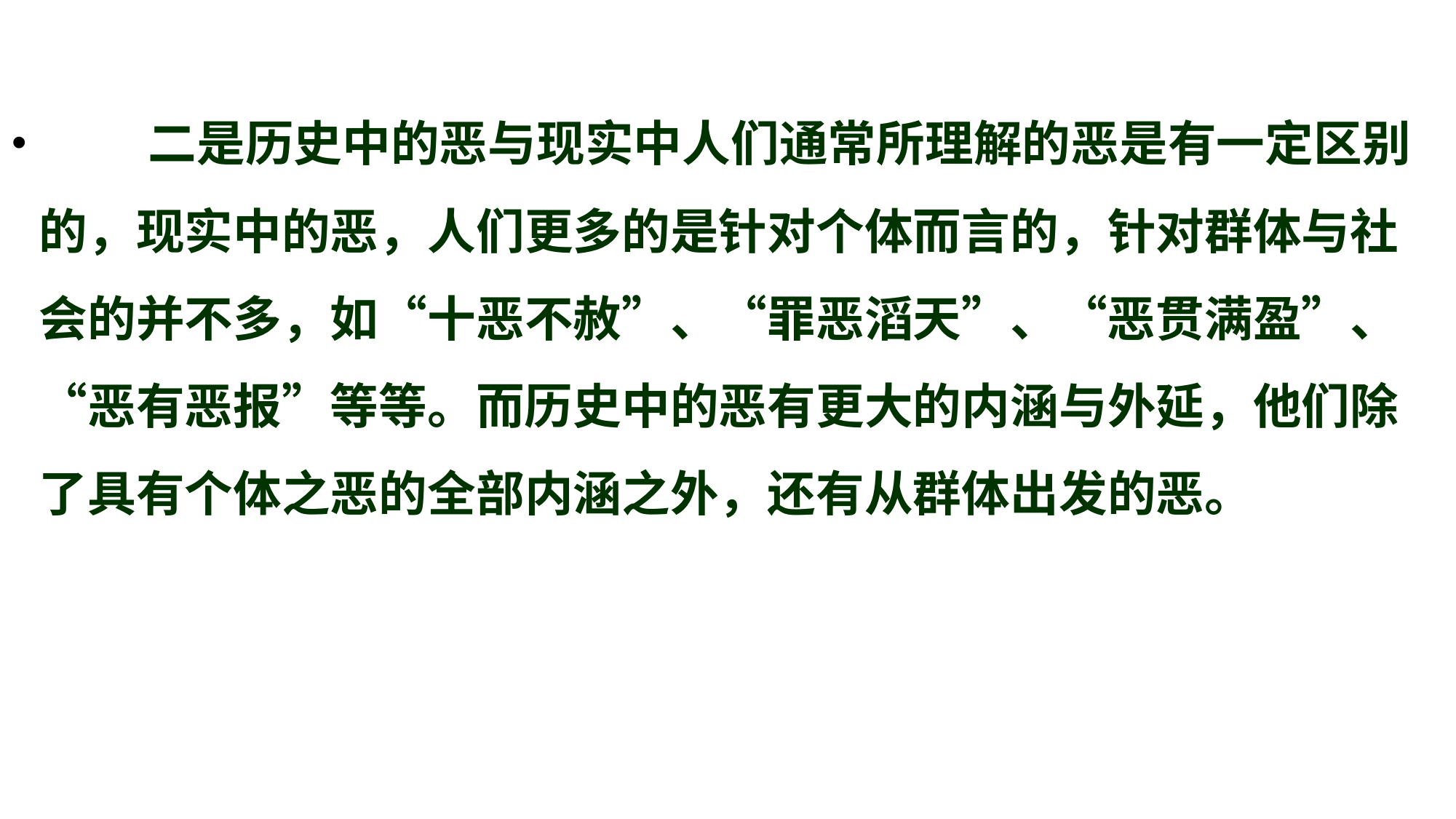

二是历史中的恶与现实中人们通常所理解的恶是有一定区别的，现实中的恶，人们更多的是针对个体而言的，针对群体与社会的并不多，如“十恶不赦”、“罪恶滔天”、“恶贯满盈”、“恶有恶报”等等。而历史中的恶有更大的内涵与外延，他们除了具有个体之恶的全部内涵之外，还有从群体出发的恶。
#